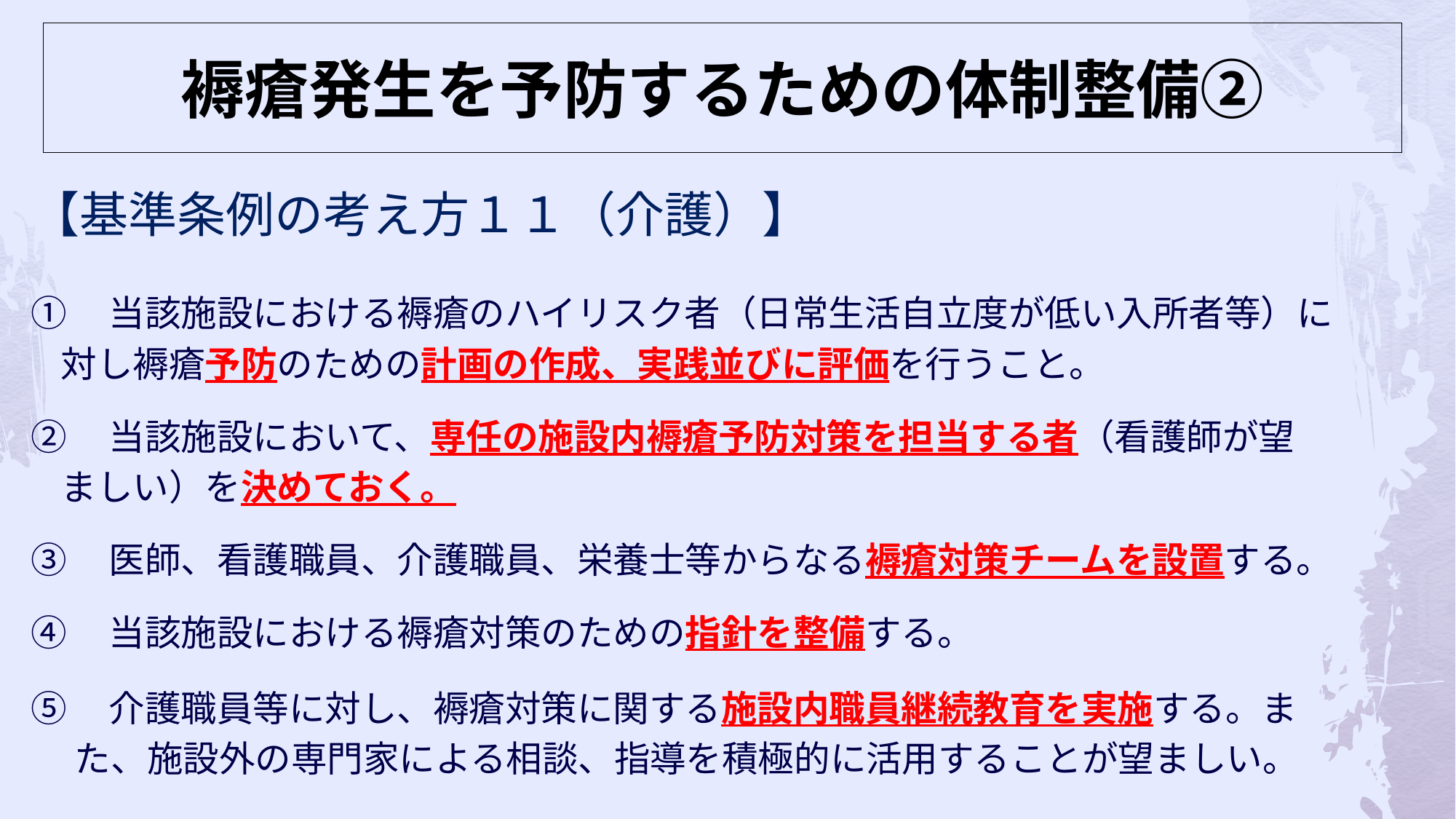

# 褥瘡発生を予防するための体制整備②
【基準条例の考え方１１（介護）】

①　当該施設における褥瘡のハイリスク者（日常生活自立度が低い入所者等）に
   対し褥瘡予防のための計画の作成、実践並びに評価を行うこと。

②　当該施設において、専任の施設内褥瘡予防対策を担当する者（看護師が望
   ましい）を決めておく。

③　医師、看護職員、介護職員、栄養士等からなる褥瘡対策チームを設置する。

④　当該施設における褥瘡対策のための指針を整備する。

⑤　介護職員等に対し、褥瘡対策に関する施設内職員継続教育を実施する。ま
　 た、施設外の専門家による相談、指導を積極的に活用することが望ましい。